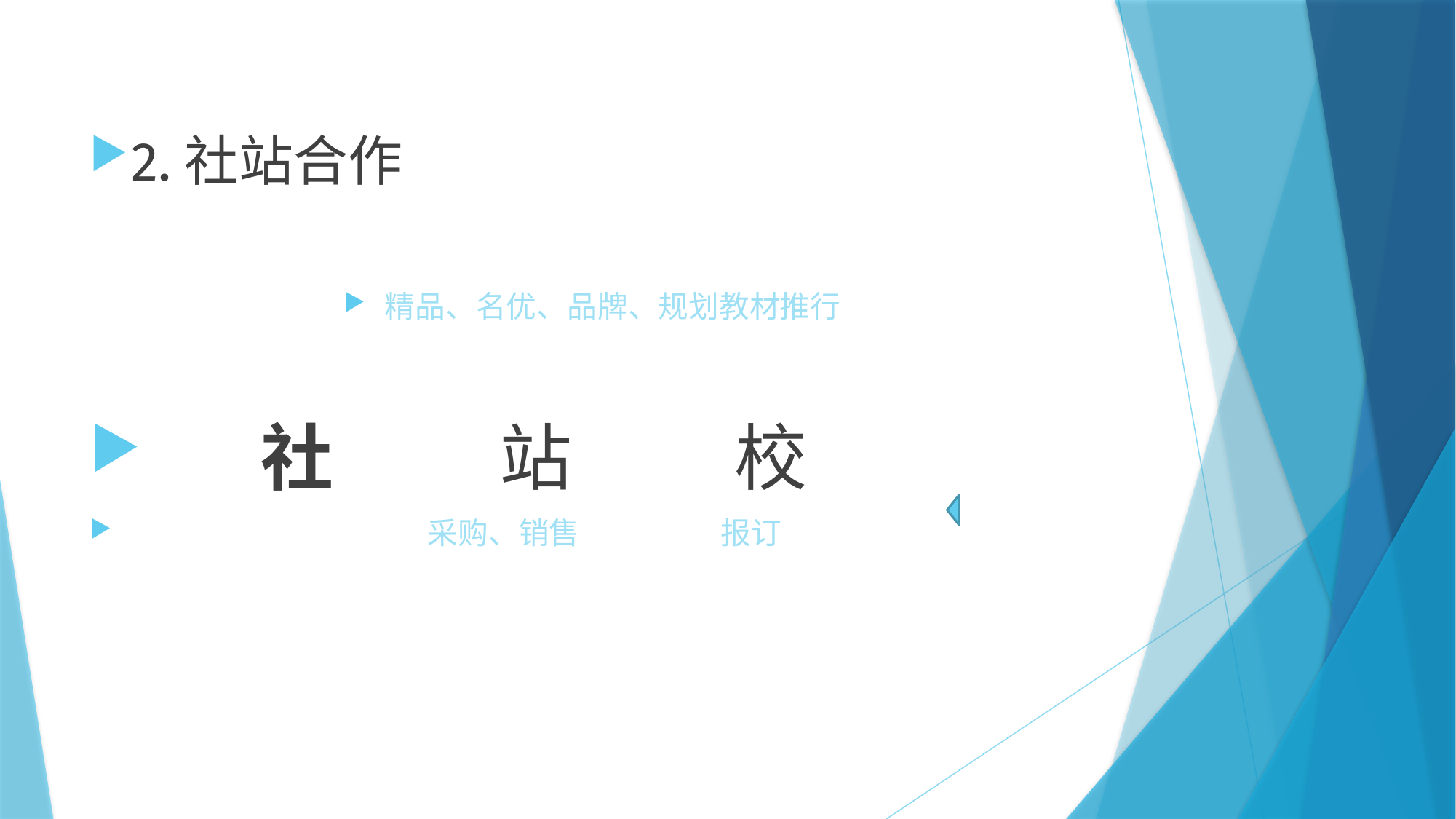

2.社站合作

精品、名优、品牌、规划教材推行

      社          站          校
                                           采购、销售                     报订